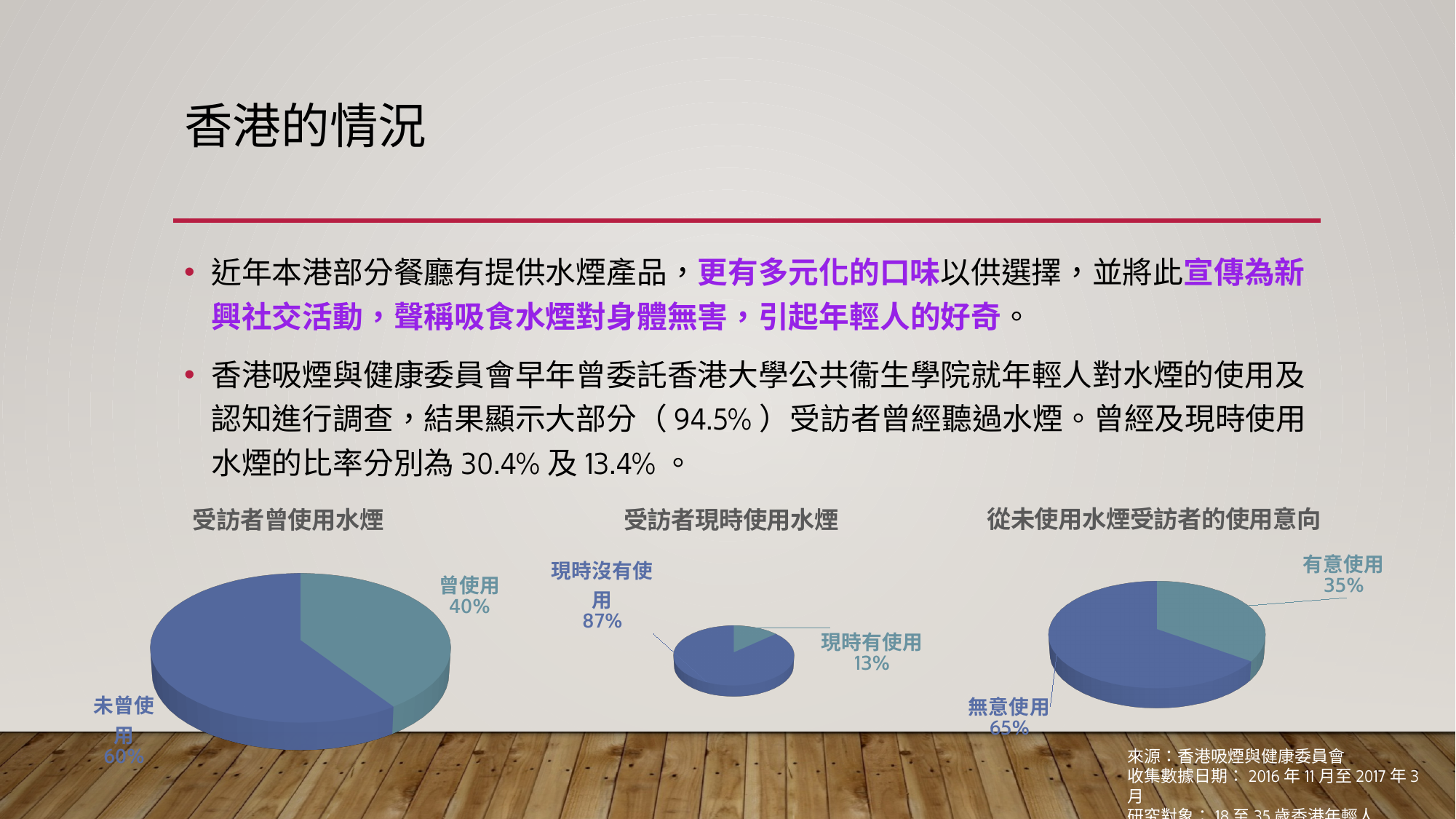

# 香港的情況
近年本港部分餐廳有提供水煙產品，更有多元化的口味以供選擇，並將此宣傳為新興社交活動，聲稱吸食水煙對身體無害，引起年輕人的好奇。
香港吸煙與健康委員會早年曾委託香港大學公共衞生學院就年輕人對水煙的使用及認知進行調查，結果顯示大部分（94.5%）受訪者曾經聽過水煙。曾經及現時使用水煙的比率分別為30.4%及13.4%。

[unsupported chart]

[unsupported chart]

[unsupported chart]

來源：香港吸煙與健康委員會
收集數據日期：2016年11月至2017年3月
研究對象：18至35歲香港年輕人